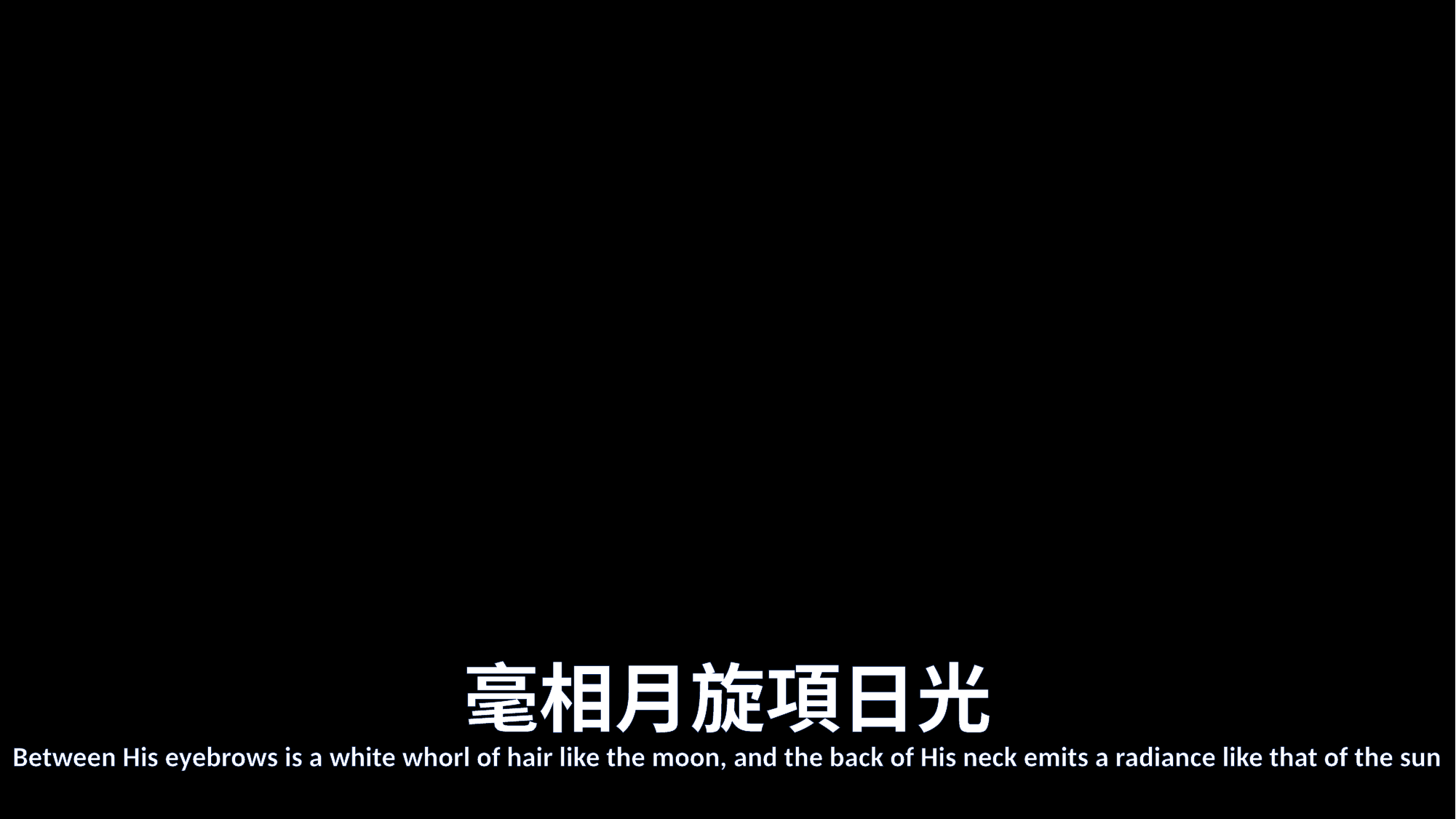

# 毫相月旋項日光
Between His eyebrows is a white whorl of hair like the moon, and the back of His neck emits a radiance like that of the sun